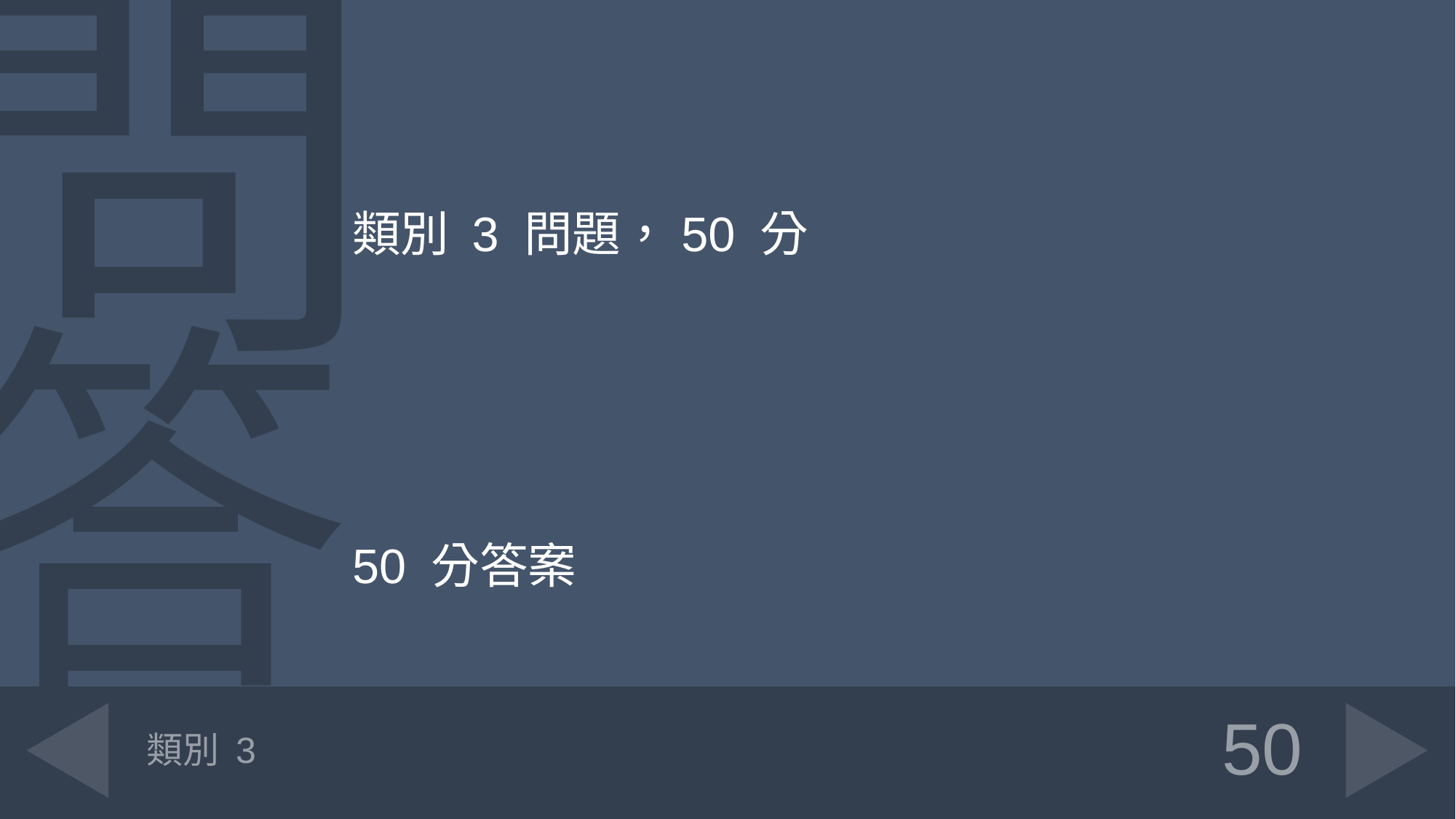

類別 3 問題，50 分
50 分答案
# 類別 3
50